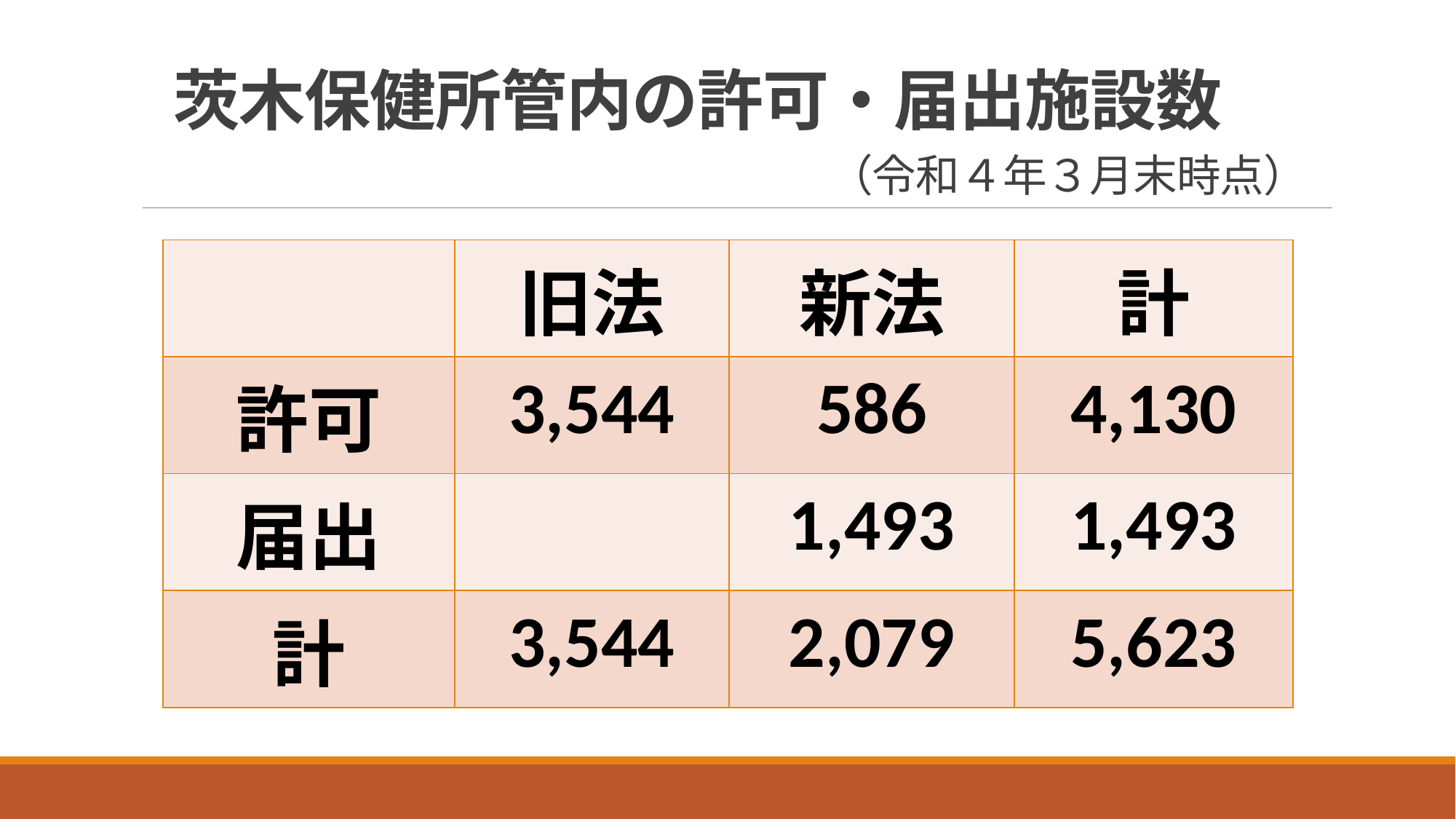

# 茨木保健所管内の許可・届出施設数 　　　　　　　　　　（令和４年３月末時点）
|  | 旧法 | 新法 | 計 |
| --- | --- | --- | --- |
| 許可 | 3,544 | 586 | 4,130 |
| 届出 |  | 1,493 | 1,493 |
| 計 | 3,544 | 2,079 | 5,623 |